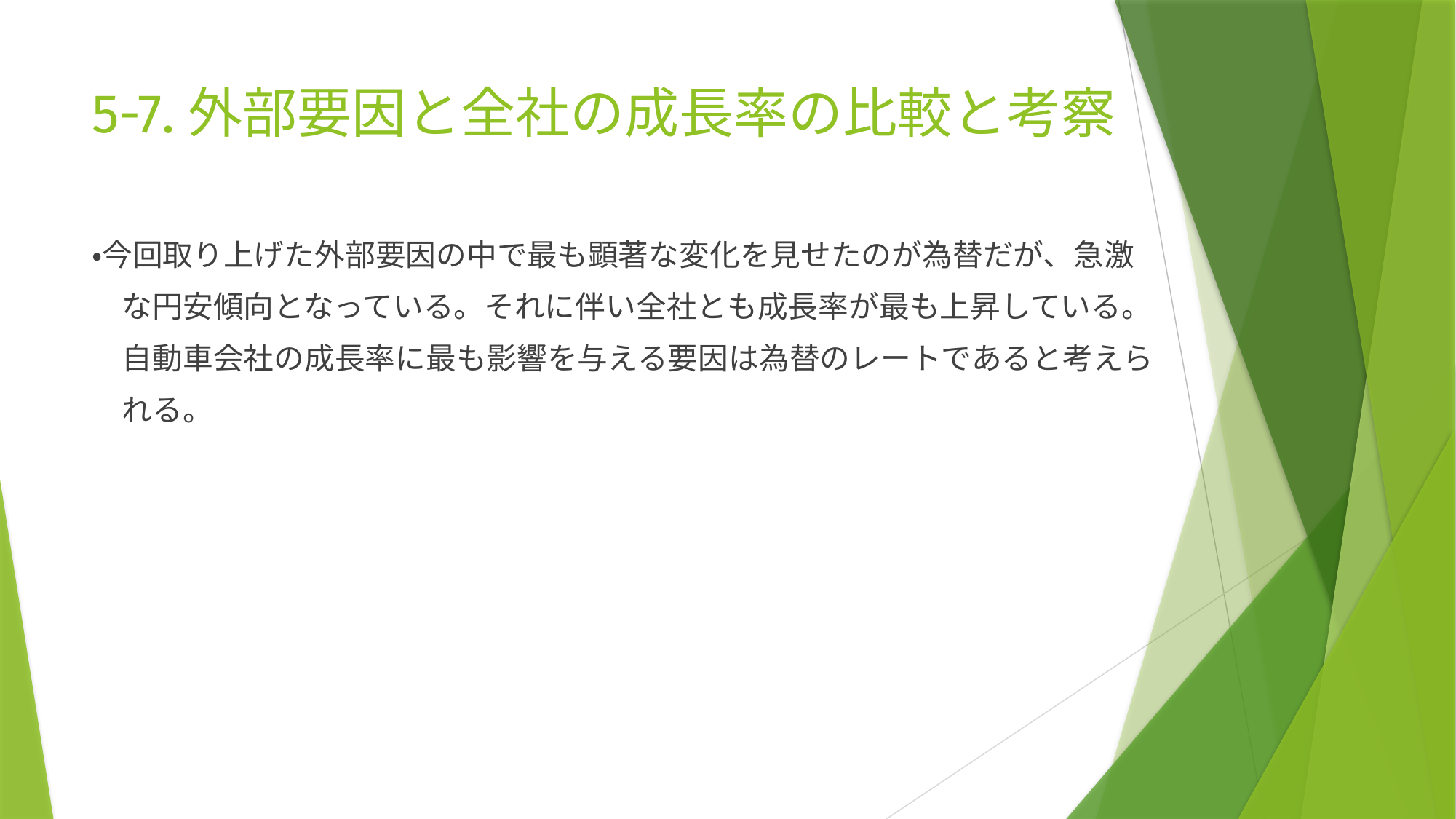

# 5-7.外部要因と全社の成長率の比較と考察
・今回取り上げた外部要因の中で最も顕著な変化を見せたのが為替だが、急激
　な円安傾向となっている。それに伴い全社とも成長率が最も上昇している。
　自動車会社の成長率に最も影響を与える要因は為替のレートであると考えら
　れる。